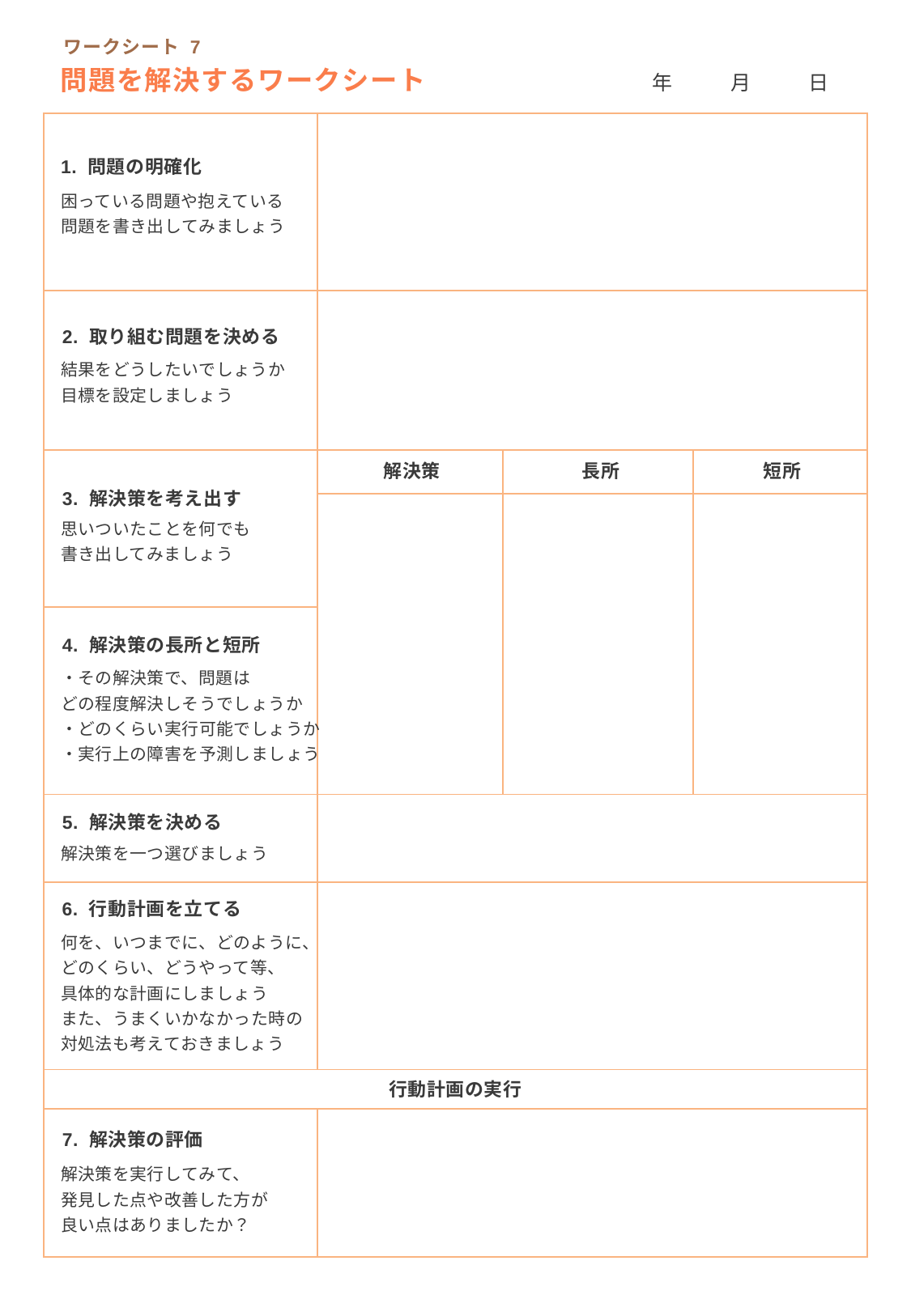

ワークシート 7
問題を解決するワークシート

　年　　  月　  　日
|  |  |  |  |
| --- | --- | --- | --- |
|  |  |  |  |
|  |  |  |  |
|  |  |  |  |
|  |  |  |  |
|  |  |  |  |
|  |  |  |  |
|  |  |  |  |

1. 問題の明確化
困っている問題や抱えている
問題を書き出してみましょう

2. 取り組む問題を決める
結果をどうしたいでしょうか
目標を設定しましょう
解決策
長所
短所
3. 解決策を考え出す

思いついたことを何でも
書き出してみましょう

4. 解決策の長所と短所
・その解決策で、問題は
どの程度解決しそうでしょうか
・どのくらい実行可能でしょうか
・実行上の障害を予測しましょう

5. 解決策を決める
解決策を一つ選びましょう

6. 行動計画を立てる
何を、いつまでに、どのように、
どのくらい、どうやって等、
具体的な計画にしましょう
また、うまくいかなかった時の
対処法も考えておきましょう
行動計画の実行

7. 解決策の評価
解決策を実行してみて、
発見した点や改善した方が
良い点はありましたか？